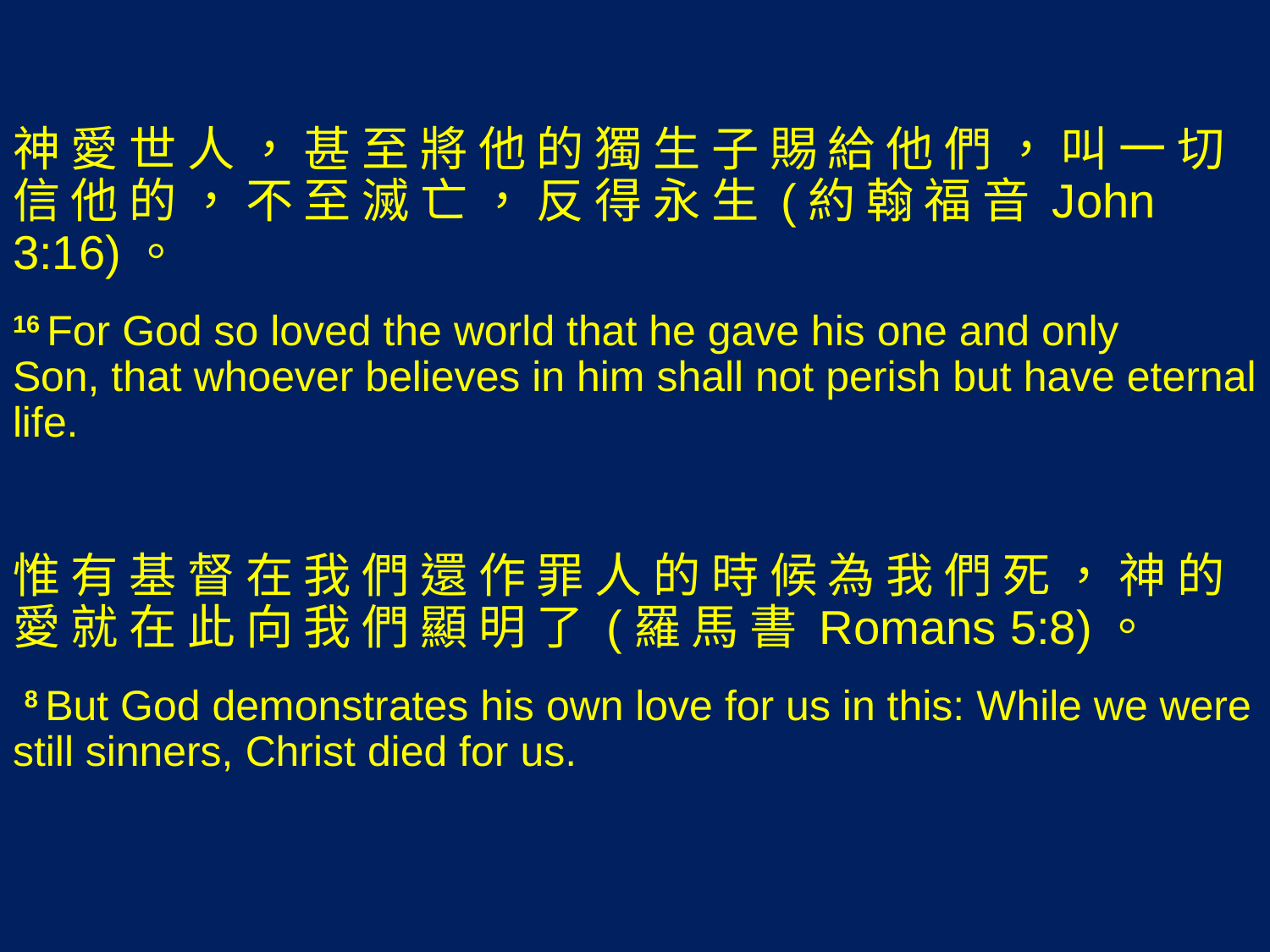

神 愛 世 人 ， 甚 至 將 他 的 獨 生 子 賜 給 他 們 ， 叫 一 切 信 他 的 ， 不 至 滅 亡 ， 反 得 永 生 (約 翰 福 音 John 3:16)。
16 For God so loved the world that he gave his one and only Son, that whoever believes in him shall not perish but have eternal life.

惟 有 基 督 在 我 們 還 作 罪 人 的 時 候 為 我 們 死 ， 神 的 愛 就 在 此 向 我 們 顯 明 了 (羅 馬 書 Romans 5:8)。
 8 But God demonstrates his own love for us in this: While we were still sinners, Christ died for us.